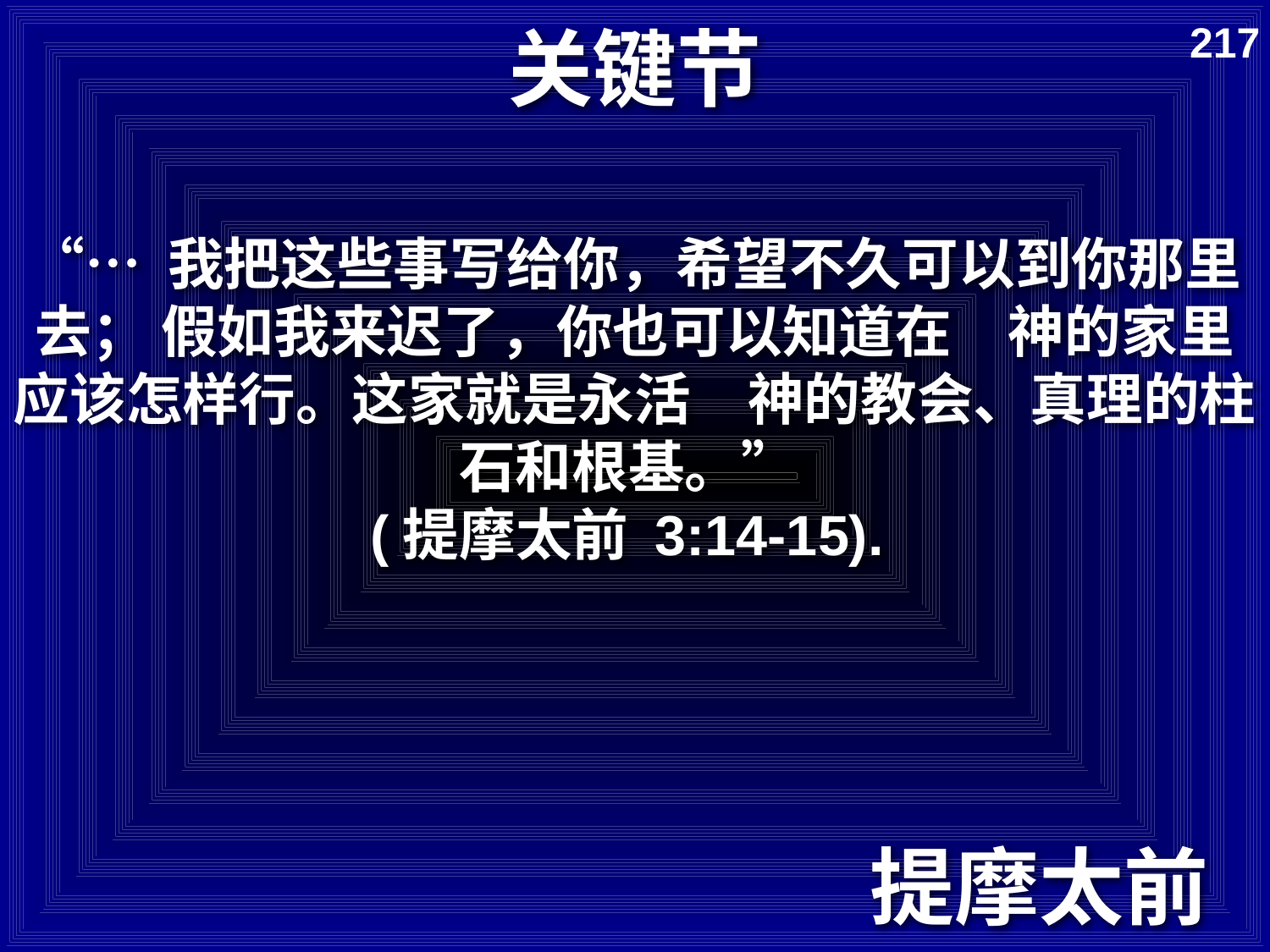

# 关键节
217

“… 我把这些事写给你，希望不久可以到你那里去； 假如我来迟了，你也可以知道在　神的家里应该怎样行。这家就是永活　神的教会、真理的柱石和根基。”
(提摩太前 3:14-15).
提摩太前